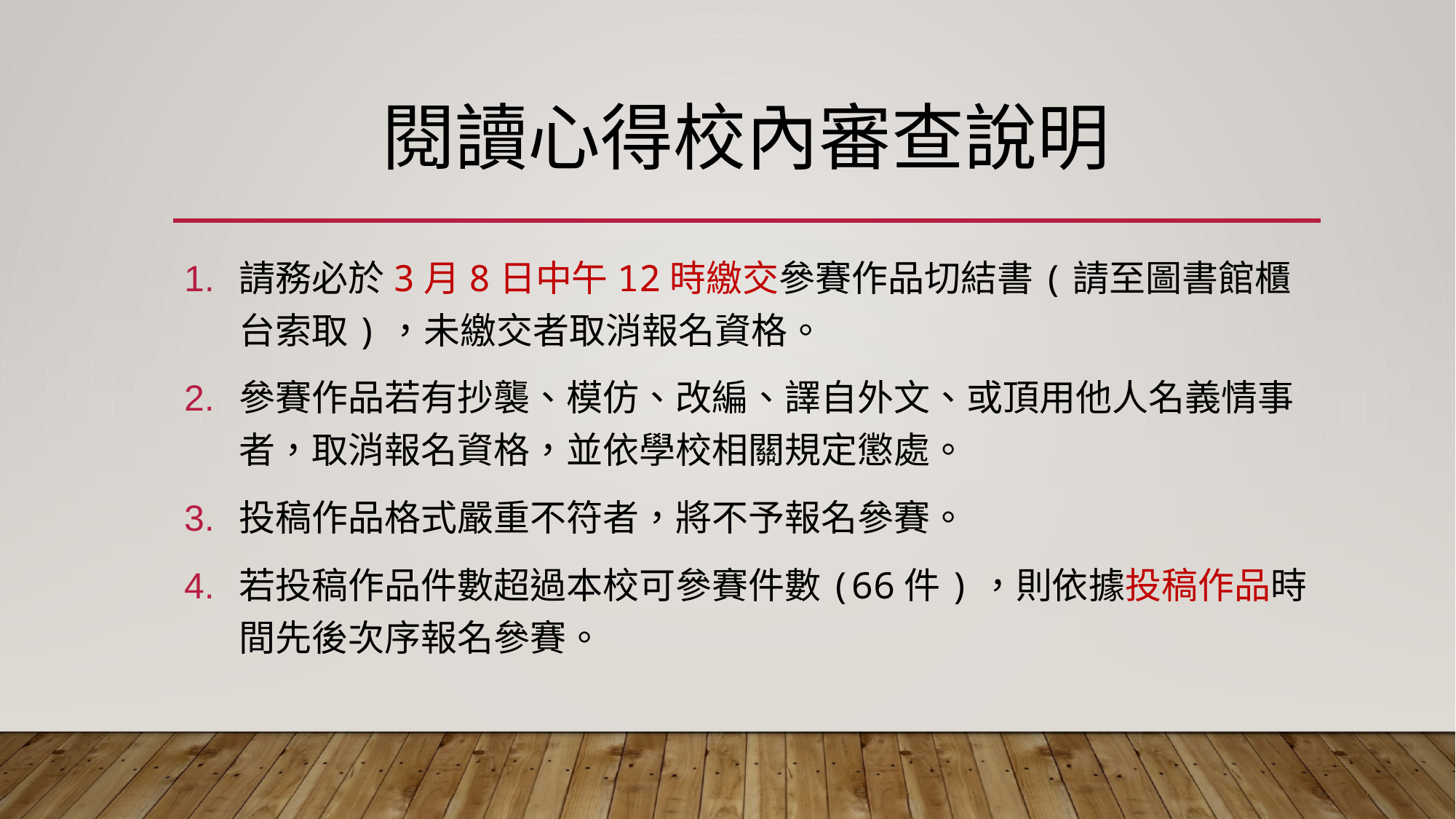

# 閱讀心得校內審查說明
請務必於3月8日中午12時繳交參賽作品切結書(請至圖書館櫃台索取)，未繳交者取消報名資格。
參賽作品若有抄襲、模仿、改編、譯自外文、或頂用他人名義情事者，取消報名資格，並依學校相關規定懲處。
投稿作品格式嚴重不符者，將不予報名參賽。
若投稿作品件數超過本校可參賽件數(66件)，則依據投稿作品時間先後次序報名參賽。